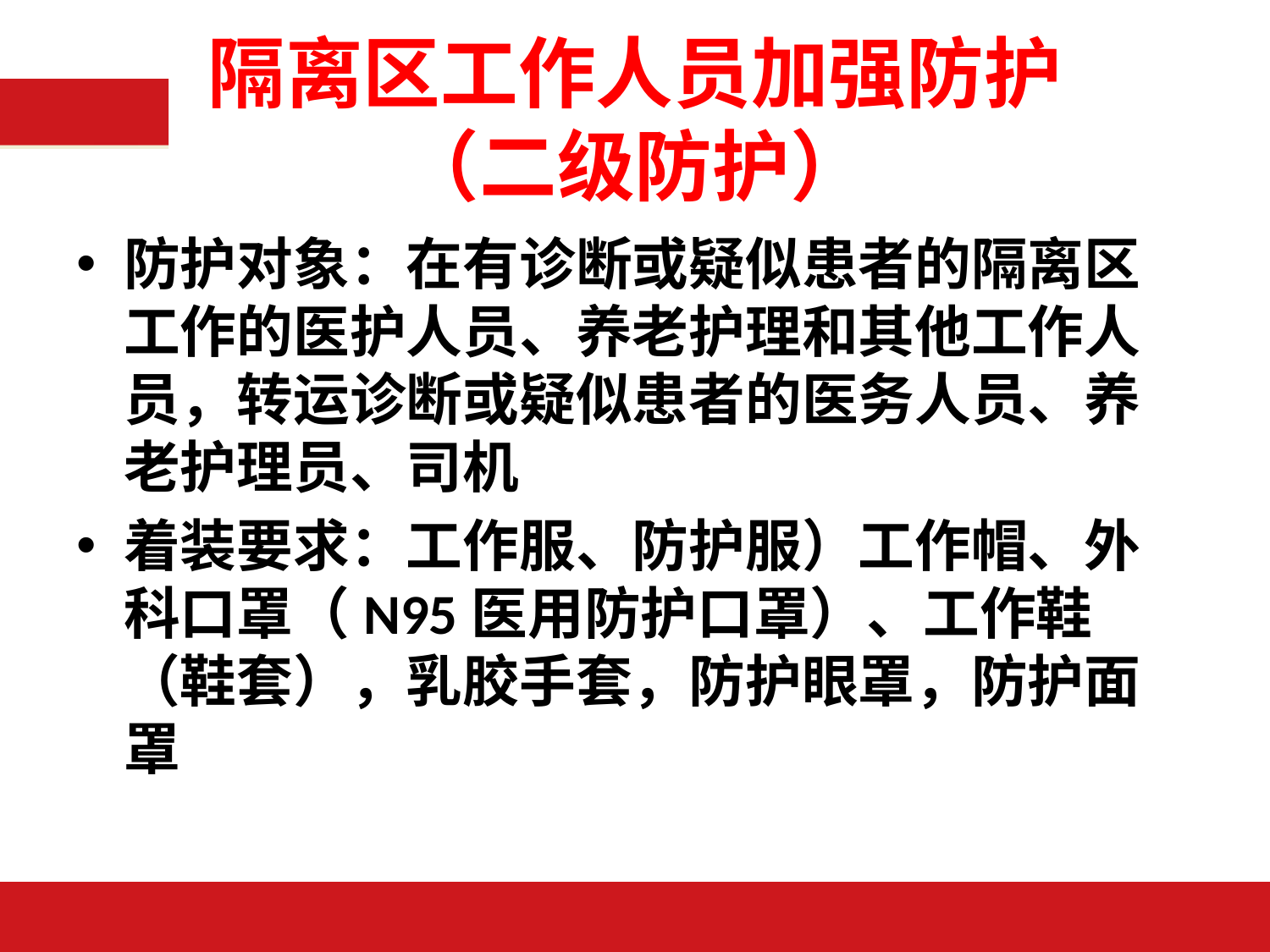

# 隔离区工作人员加强防护（二级防护）
防护对象：在有诊断或疑似患者的隔离区工作的医护人员、养老护理和其他工作人员，转运诊断或疑似患者的医务人员、养老护理员、司机
着装要求：工作服、防护服）工作帽、外科口罩（N95医用防护口罩）、工作鞋（鞋套），乳胶手套，防护眼罩，防护面罩